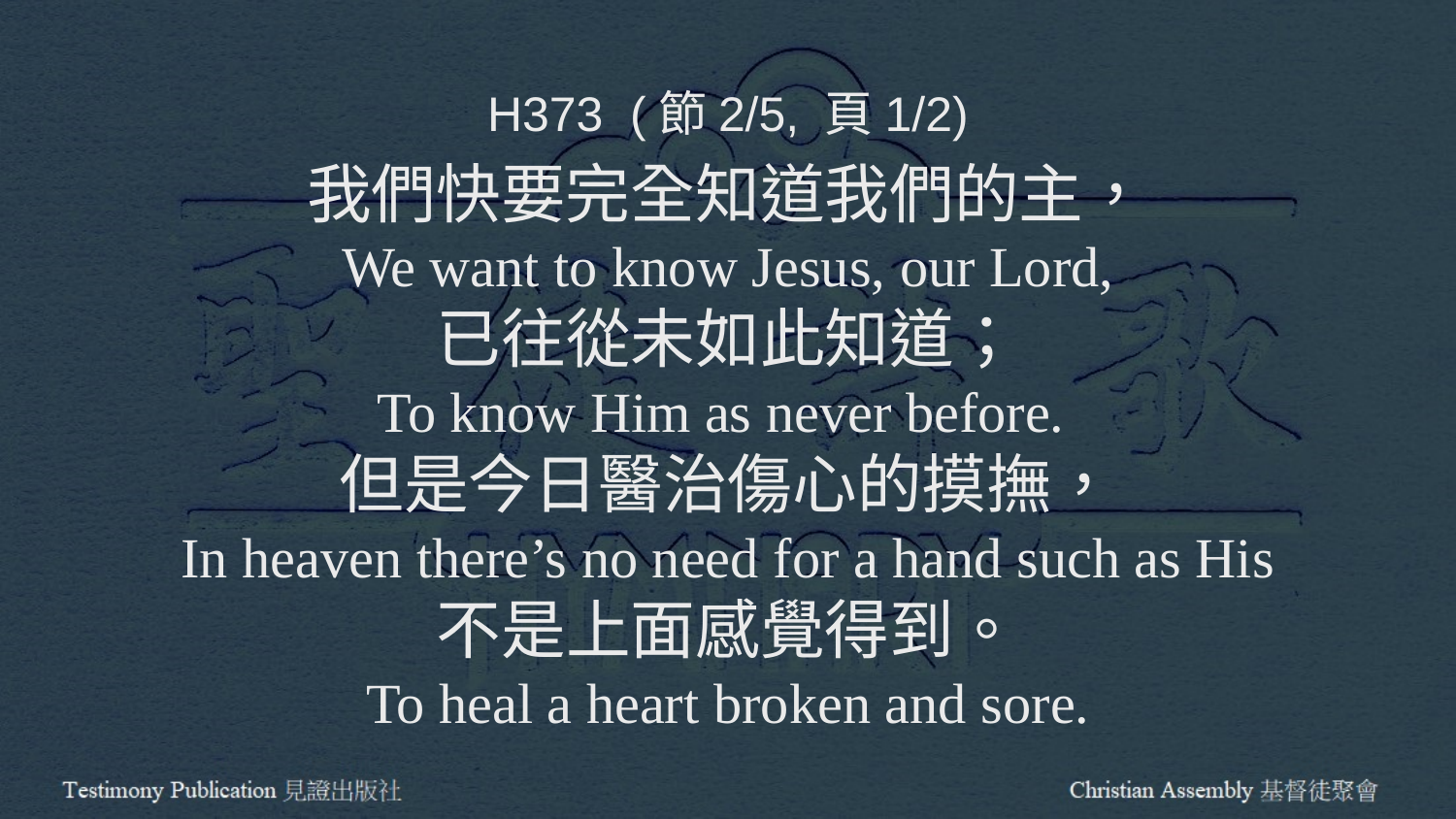

H373  (節2/5, 頁1/2)
我們快要完全知道我們的主，
We want to know Jesus, our Lord,
已往從未如此知道；
To know Him as never before.
但是今日醫治傷心的摸撫，
In heaven there’s no need for a hand such as His
不是上面感覺得到。
To heal a heart broken and sore.